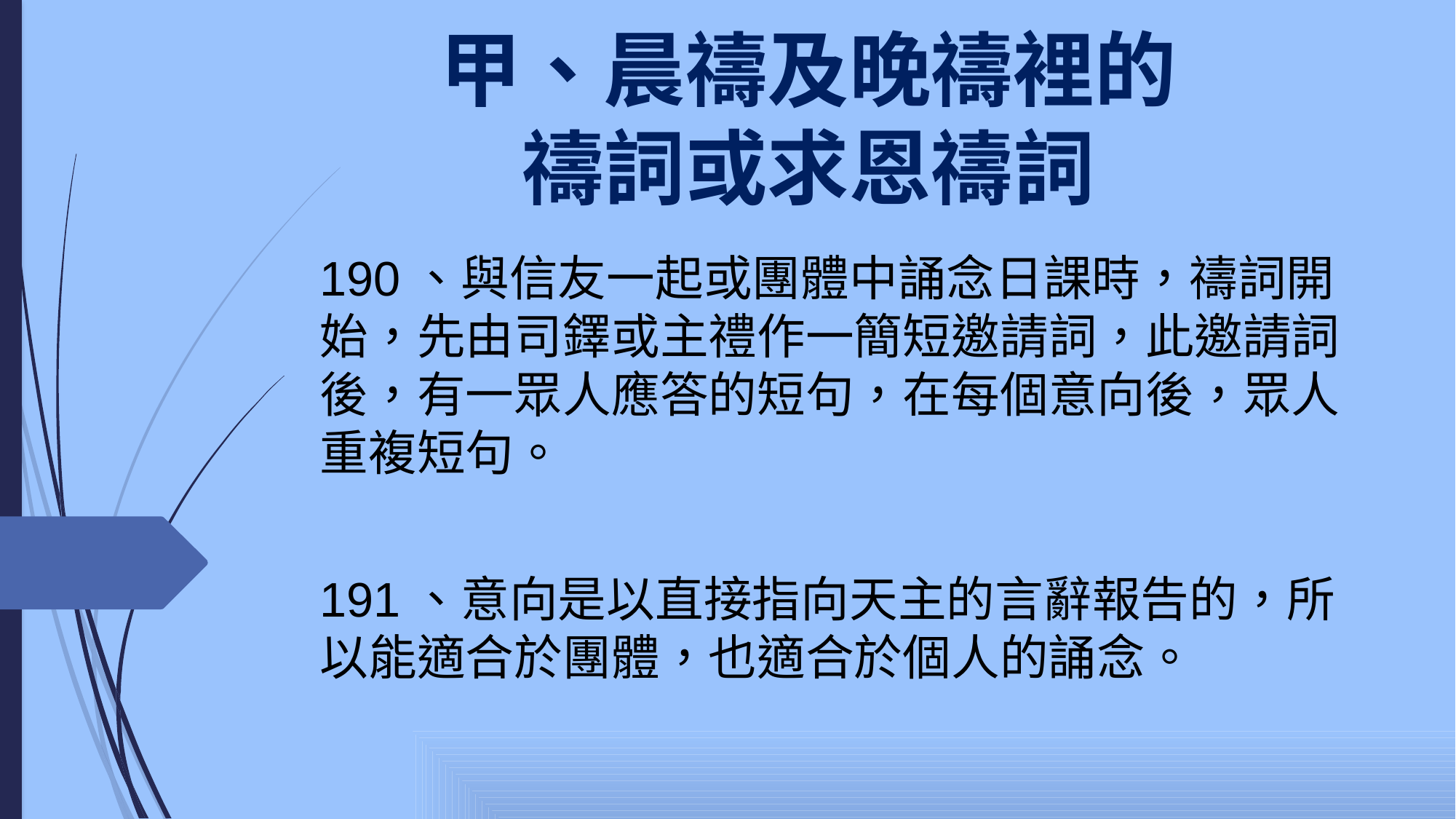

# 甲、晨禱及晚禱裡的 禱詞或求恩禱詞
190、與信友一起或團體中誦念日課時，禱詞開始，先由司鐸或主禮作一簡短邀請詞，此邀請詞後，有一眾人應答的短句，在每個意向後，眾人重複短句。

191、意向是以直接指向天主的言辭報告的，所以能適合於團體，也適合於個人的誦念。